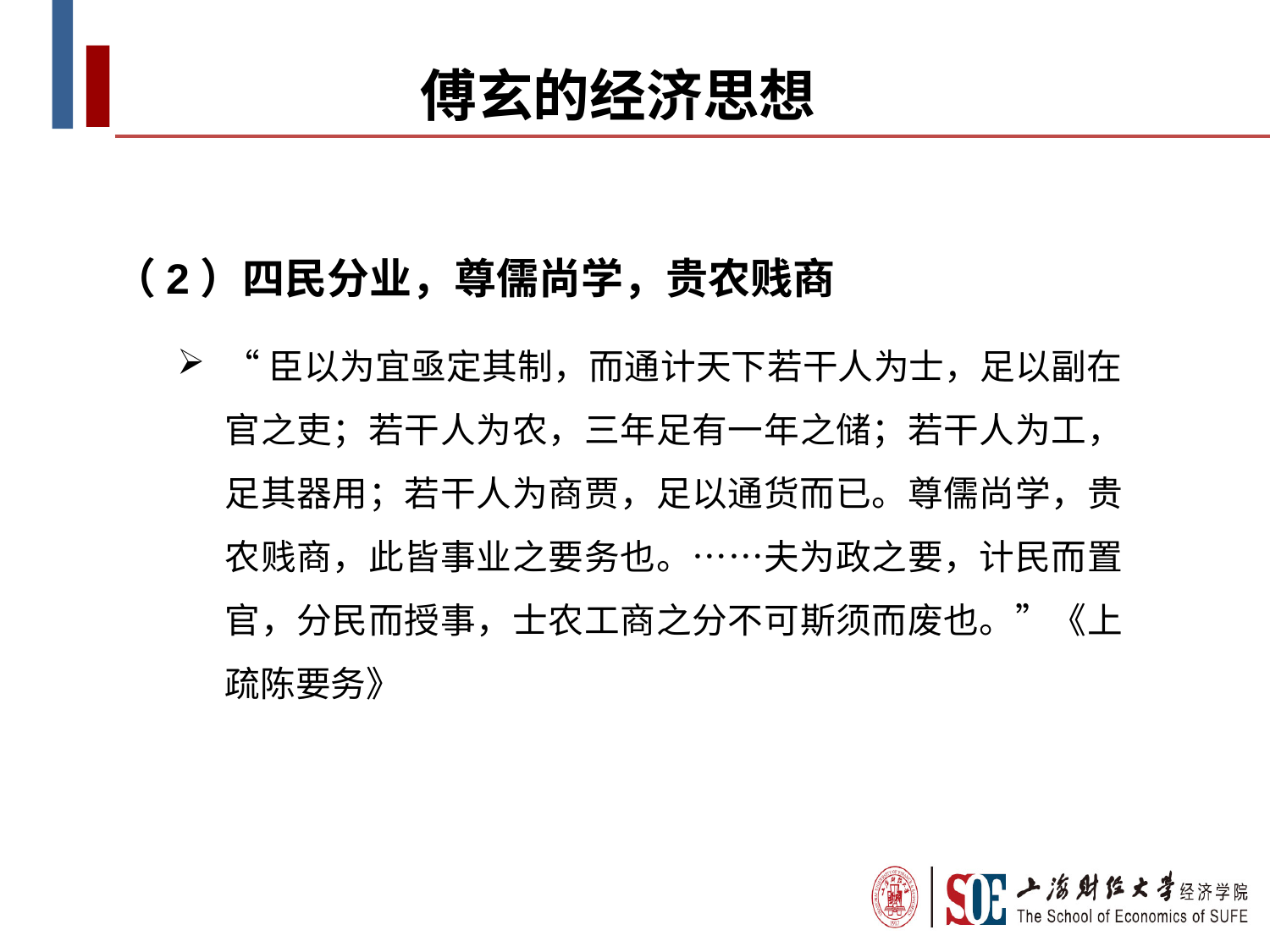

傅玄的经济思想
（2）四民分业，尊儒尚学，贵农贱商
“臣以为宜亟定其制，而通计天下若干人为士，足以副在官之吏；若干人为农，三年足有一年之储；若干人为工，足其器用；若干人为商贾，足以通货而已。尊儒尚学，贵农贱商，此皆事业之要务也。……夫为政之要，计民而置官，分民而授事，士农工商之分不可斯须而废也。”《上疏陈要务》